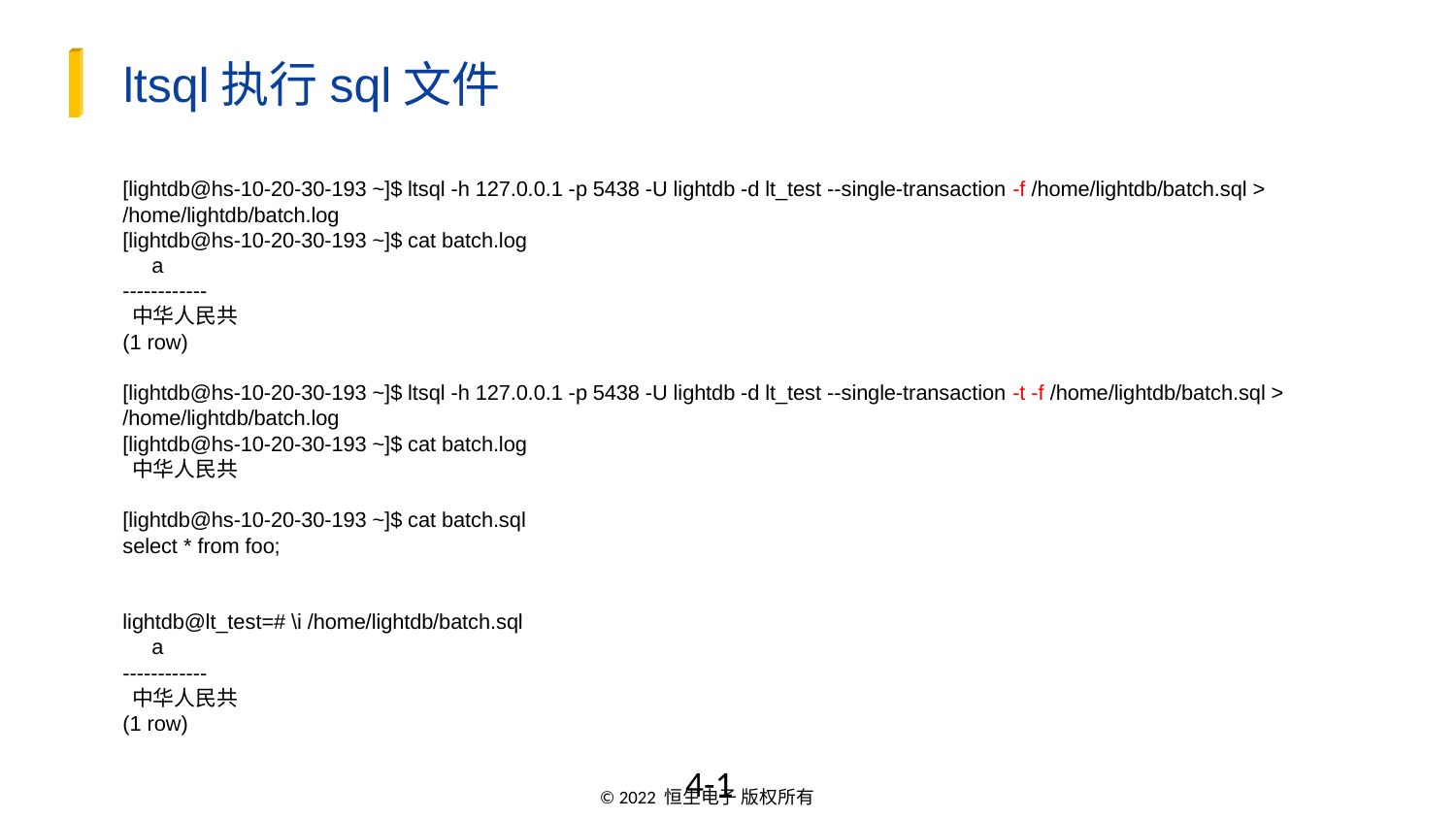

ltsql执行sql文件
[lightdb@hs-10-20-30-193 ~]$ ltsql -h 127.0.0.1 -p 5438 -U lightdb -d lt_test --single-transaction -f /home/lightdb/batch.sql > /home/lightdb/batch.log
[lightdb@hs-10-20-30-193 ~]$ cat batch.log
     a
------------
 中华人民共
(1 row)

[lightdb@hs-10-20-30-193 ~]$ ltsql -h 127.0.0.1 -p 5438 -U lightdb -d lt_test --single-transaction -t -f /home/lightdb/batch.sql > /home/lightdb/batch.log
[lightdb@hs-10-20-30-193 ~]$ cat batch.log
 中华人民共

[lightdb@hs-10-20-30-193 ~]$ cat batch.sql
select * from foo;

lightdb@lt_test=# \i /home/lightdb/batch.sql
     a
------------
 中华人民共
(1 row)

4-1